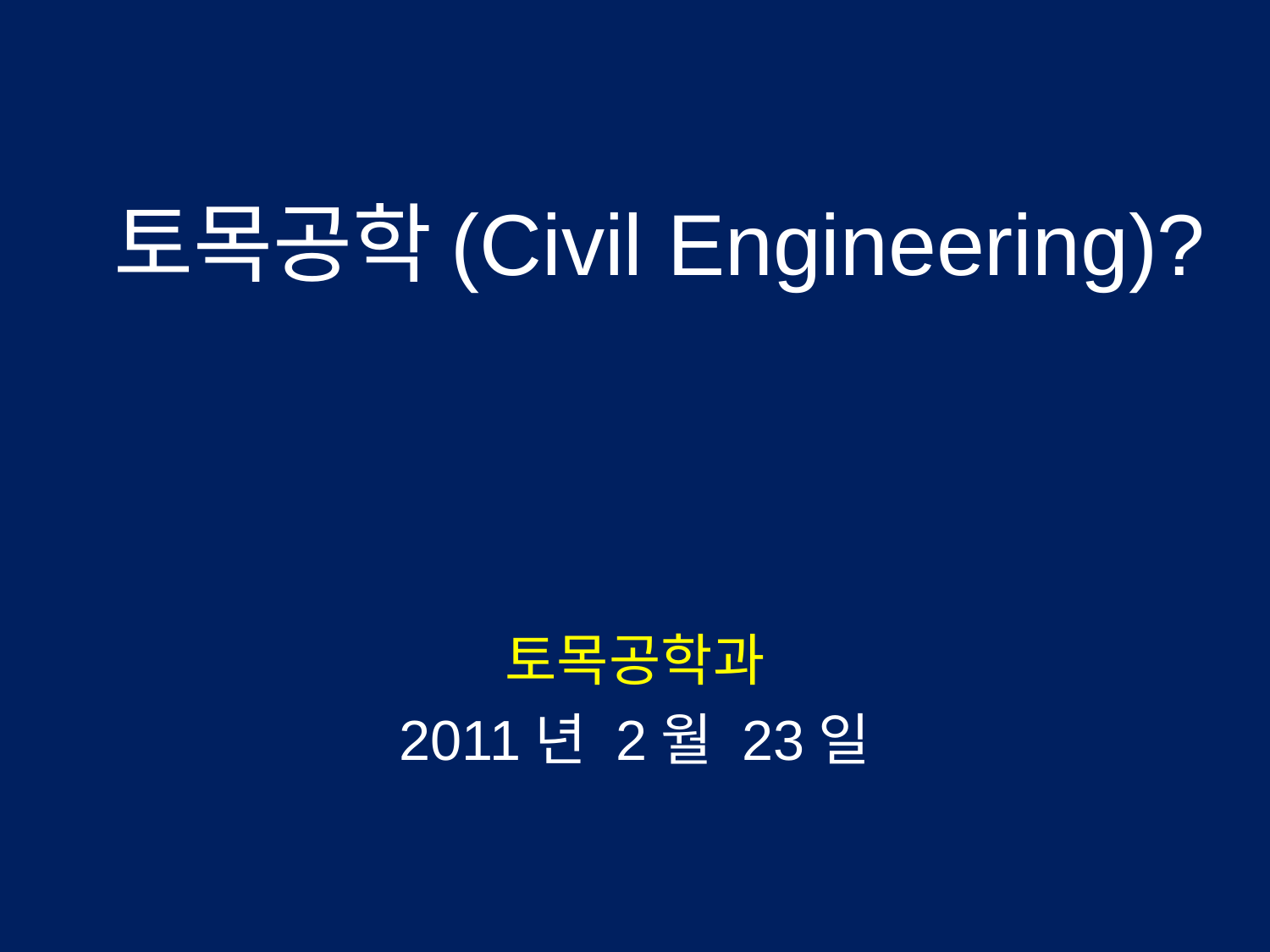

# 토목공학(Civil Engineering)?

토목공학과
2011년 2월 23일